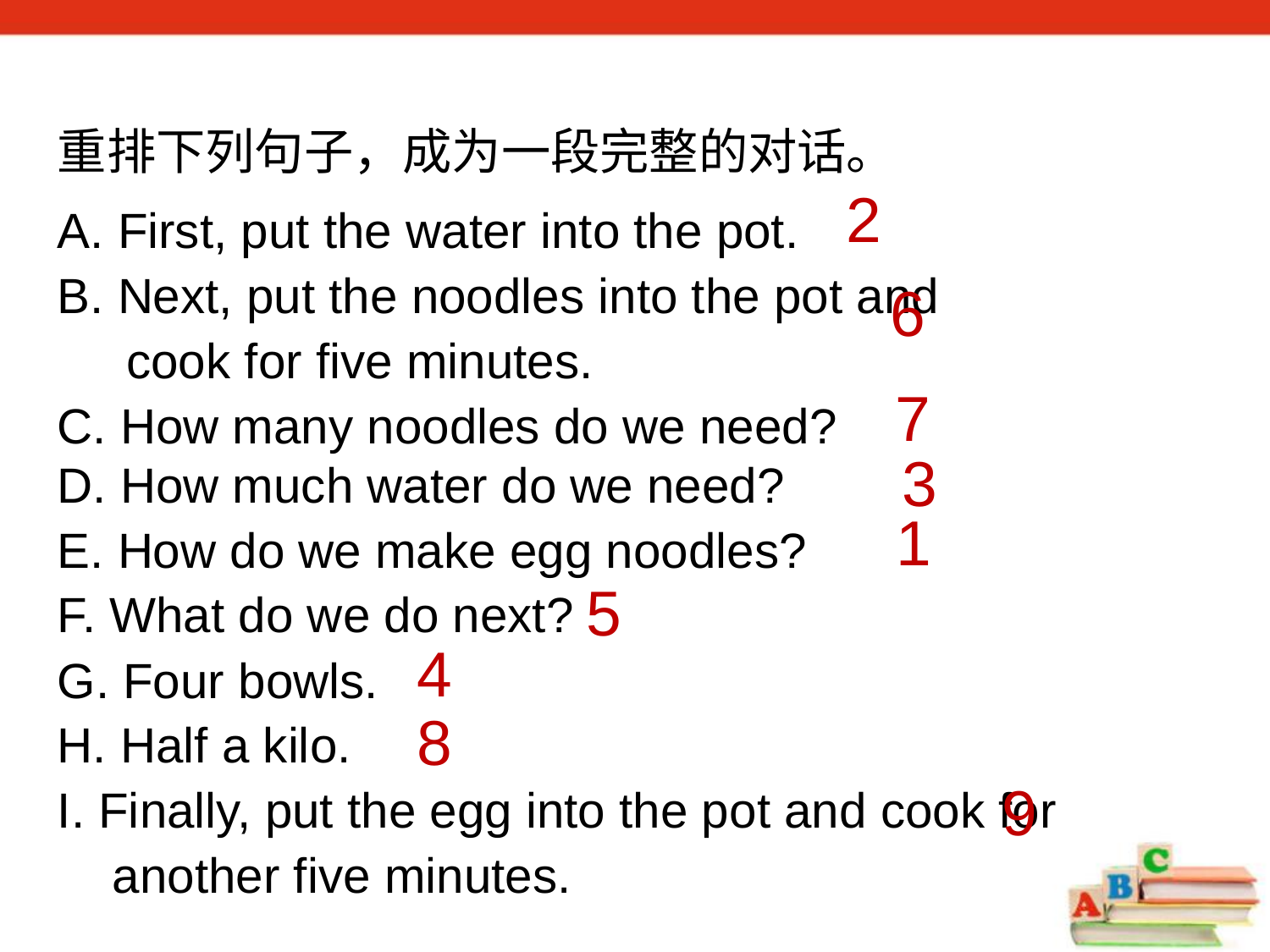

重排下列句子，成为一段完整的对话。
2
A. First, put the water into the pot.
B. Next, put the noodles into the pot and
     cook for five minutes.
C. How many noodles do we need?
D. How much water do we need?
E. How do we make egg noodles?
F. What do we do next?
G. Four bowls.
H. Half a kilo.
I. Finally, put the egg into the pot and cook for
    another five minutes.
6
7
3
1
5
4
8
9